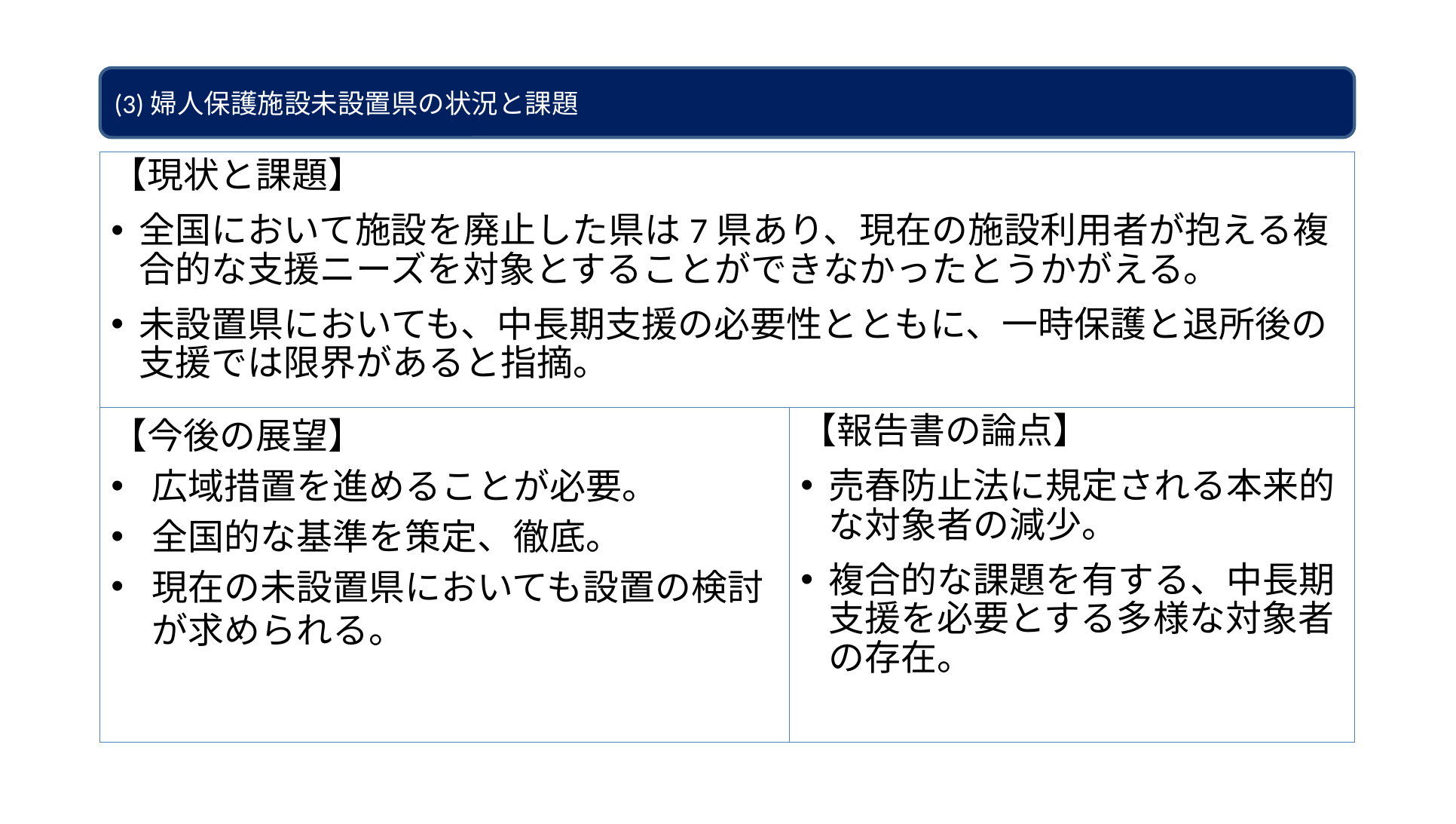

(3)婦人保護施設未設置県の状況と課題
【現状と課題】
全国において施設を廃止した県は7県あり、現在の施設利用者が抱える複合的な支援ニーズを対象とすることができなかったとうかがえる。
未設置県においても、中長期支援の必要性とともに、一時保護と退所後の支援では限界があると指摘。
【今後の展望】
広域措置を進めることが必要。
全国的な基準を策定、徹底。
現在の未設置県においても設置の検討が求められる。
【報告書の論点】
売春防止法に規定される本来的な対象者の減少。
複合的な課題を有する、中長期支援を必要とする多様な対象者の存在。